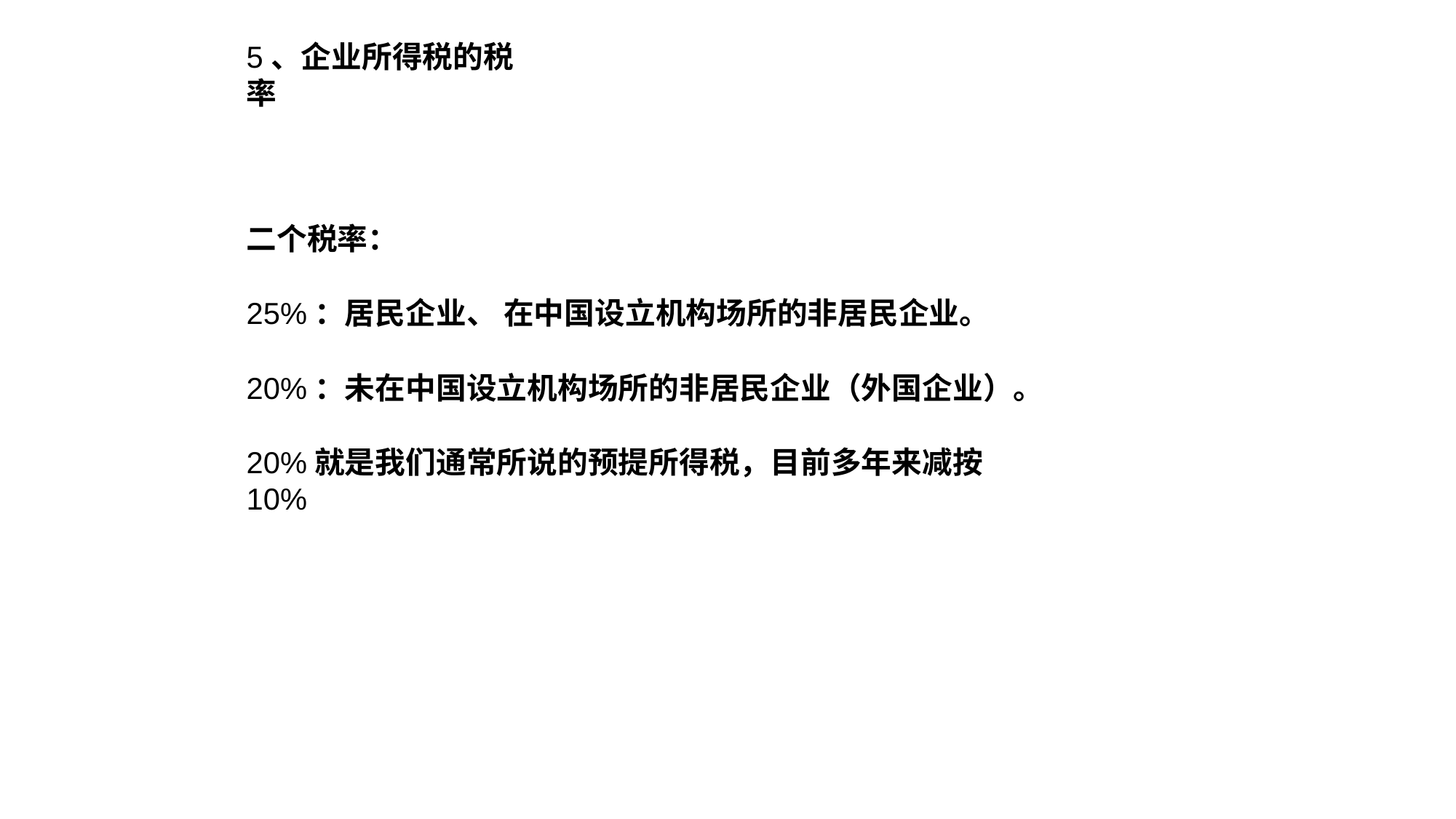

5、企业所得税的税率
二个税率：

25%：居民企业、 在中国设立机构场所的非居民企业。

20%：未在中国设立机构场所的非居民企业（外国企业）。

20%就是我们通常所说的预提所得税，目前多年来减按10%